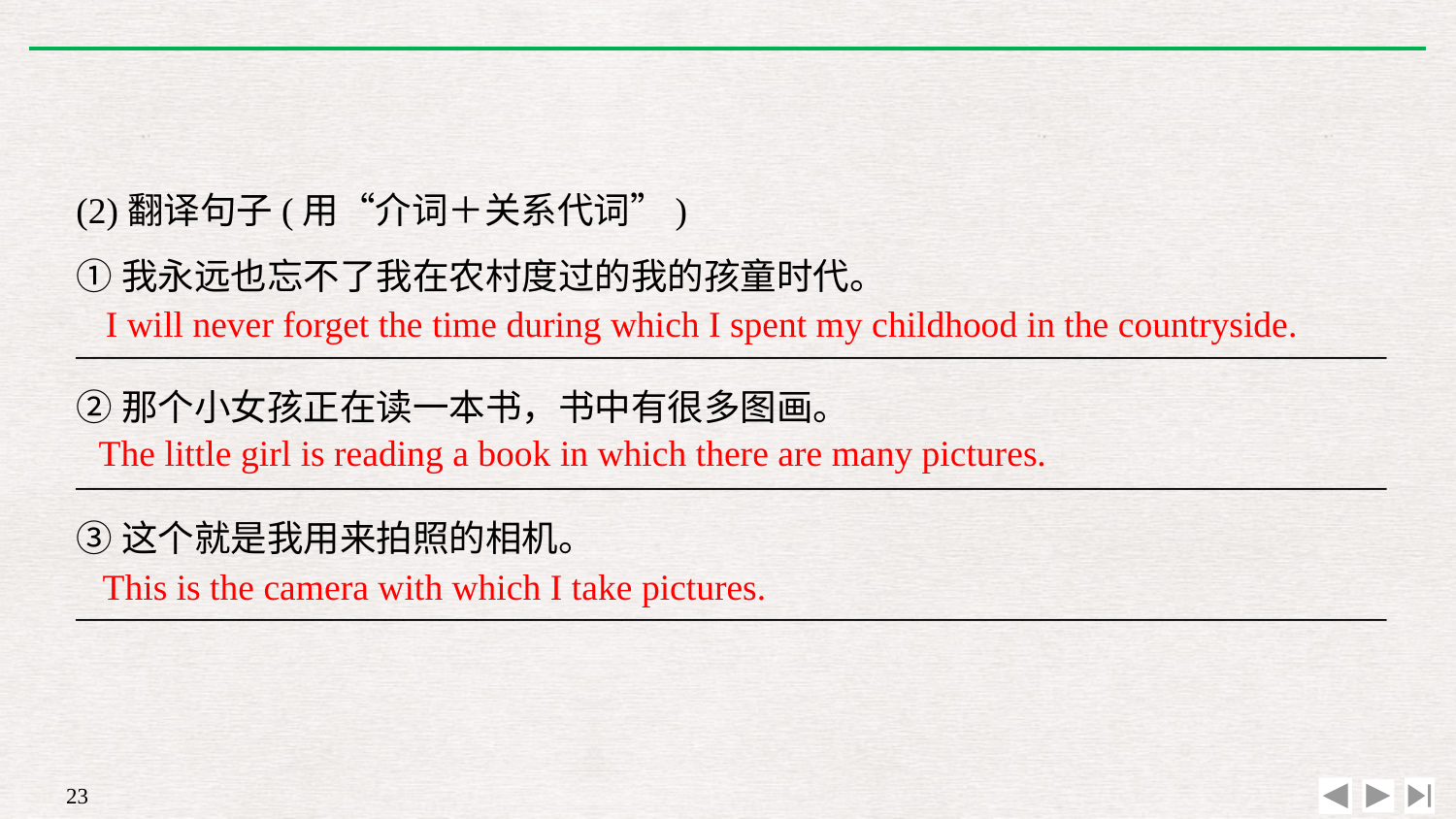

(2)翻译句子(用“介词＋关系代词”)
①我永远也忘不了我在农村度过的我的孩童时代。
________________________________________________________________________
②那个小女孩正在读一本书，书中有很多图画。
________________________________________________________________________
③这个就是我用来拍照的相机。
________________________________________________________________________
I will never forget the time during which I spent my childhood in the countryside.
The little girl is reading a book in which there are many pictures.
This is the camera with which I take pictures.